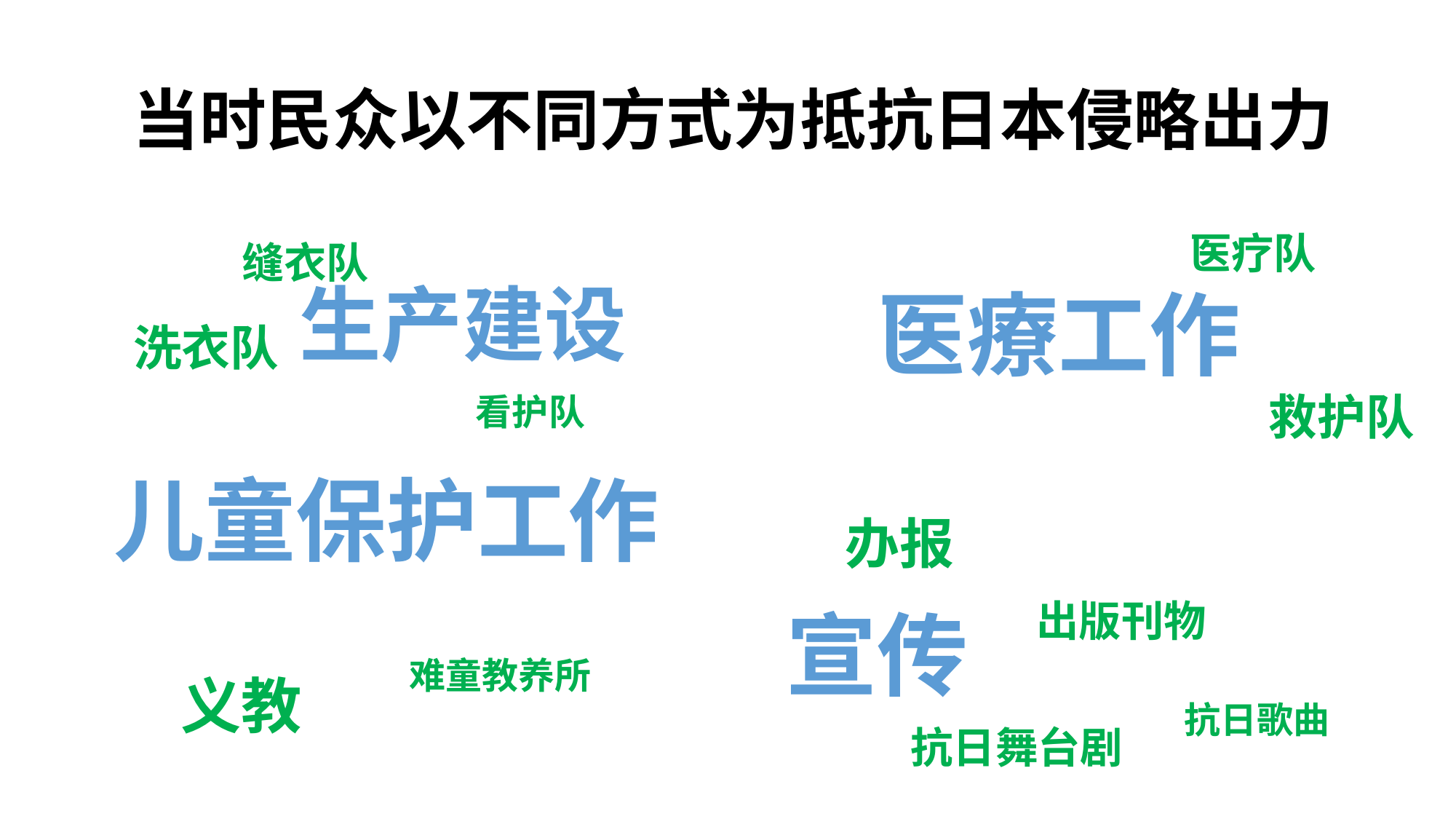

# 当时民众以不同方式为抵抗日本侵略出力
医疗队
缝衣队
生产建设
医療工作
洗衣队
救护队
看护队
儿童保护工作
难童教养所
义教
办报
出版刊物
宣传
抗日歌曲
抗日舞台剧